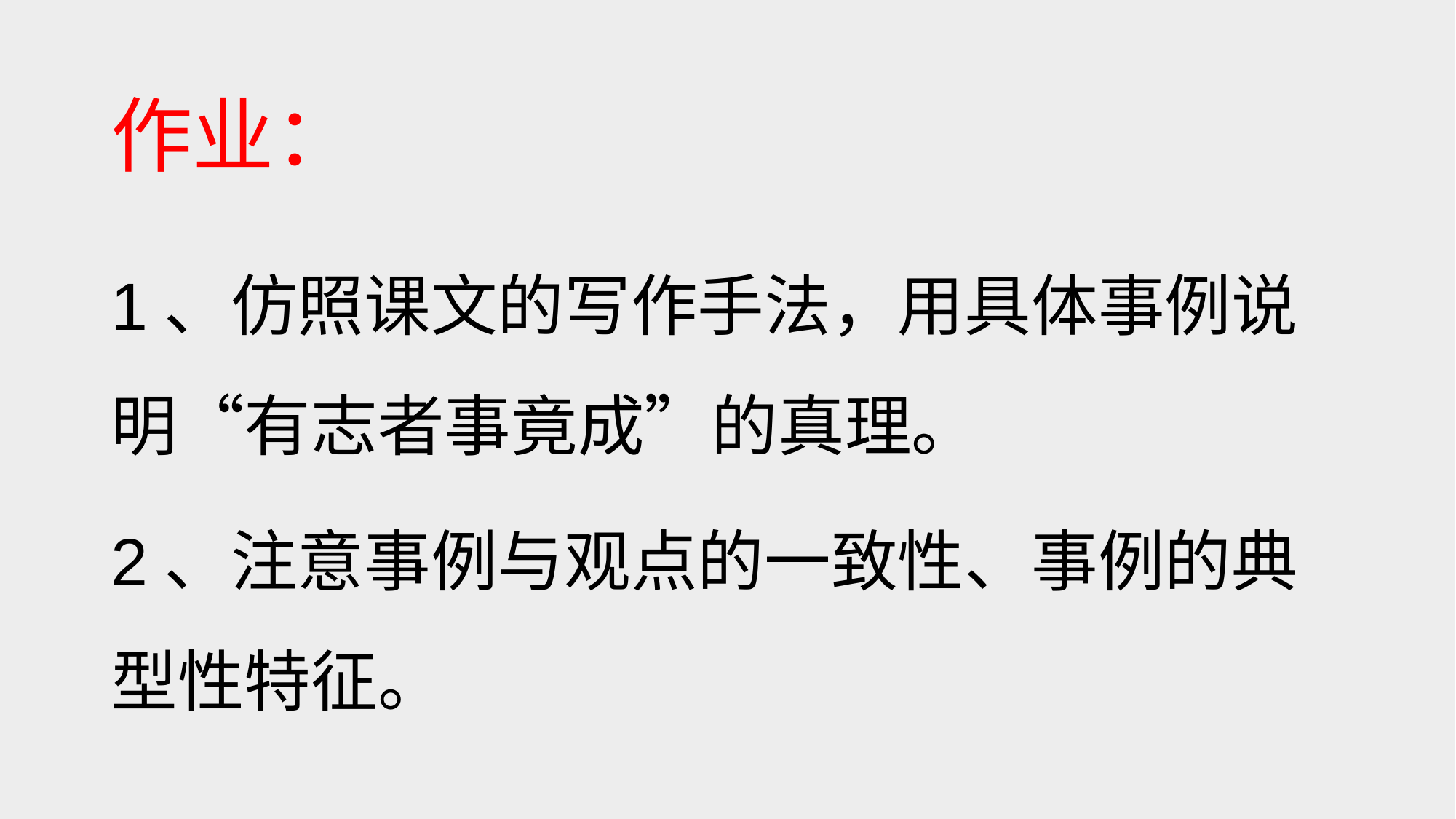

# 作业：
1、仿照课文的写作手法，用具体事例说明“有志者事竟成”的真理。
2、注意事例与观点的一致性、事例的典型性特征。